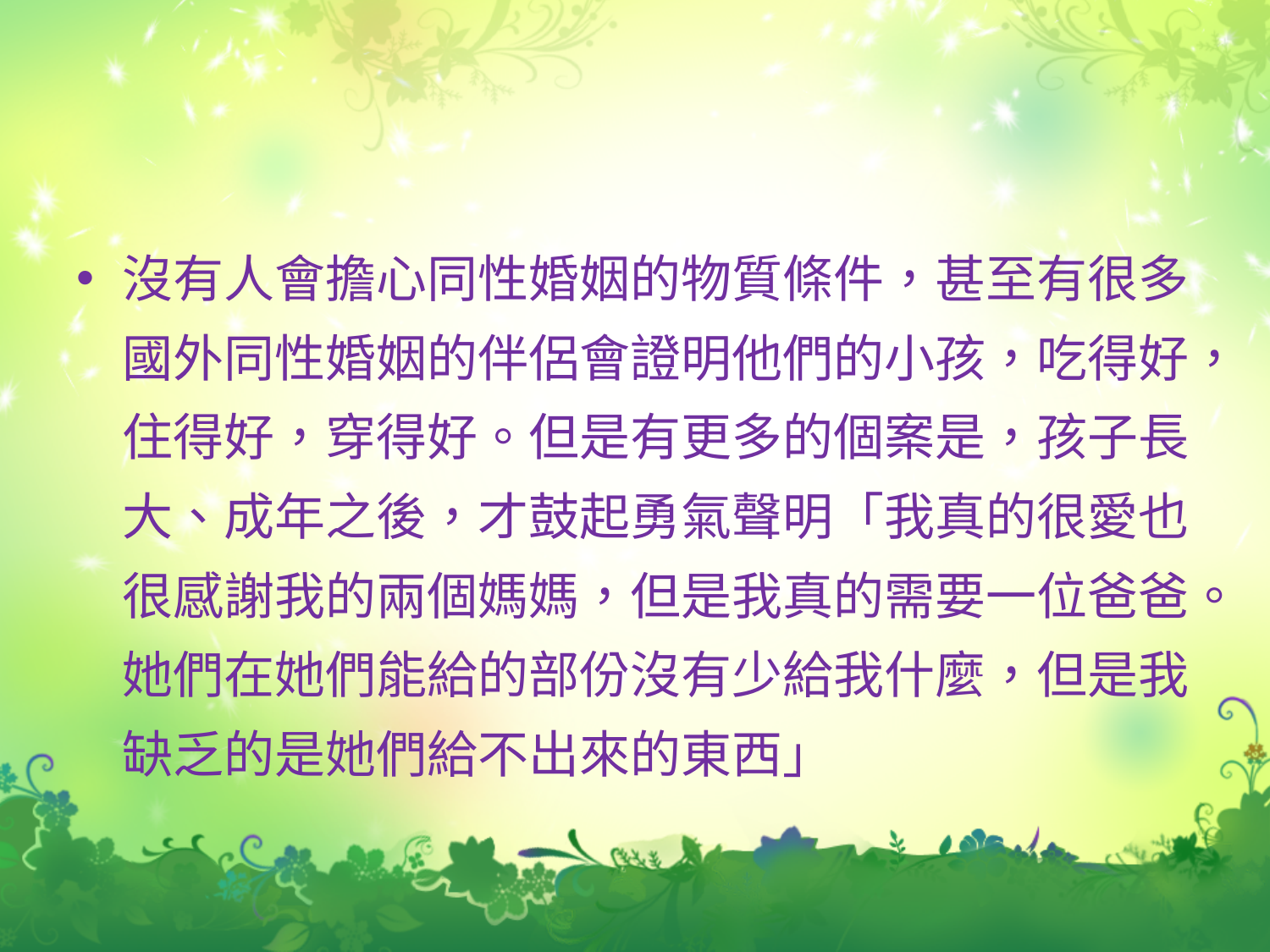

#
沒有人會擔心同性婚姻的物質條件，甚至有很多國外同性婚姻的伴侶會證明他們的小孩，吃得好，住得好，穿得好。但是有更多的個案是，孩子長大、成年之後，才鼓起勇氣聲明「我真的很愛也很感謝我的兩個媽媽，但是我真的需要一位爸爸。她們在她們能給的部份沒有少給我什麼，但是我缺乏的是她們給不出來的東西」